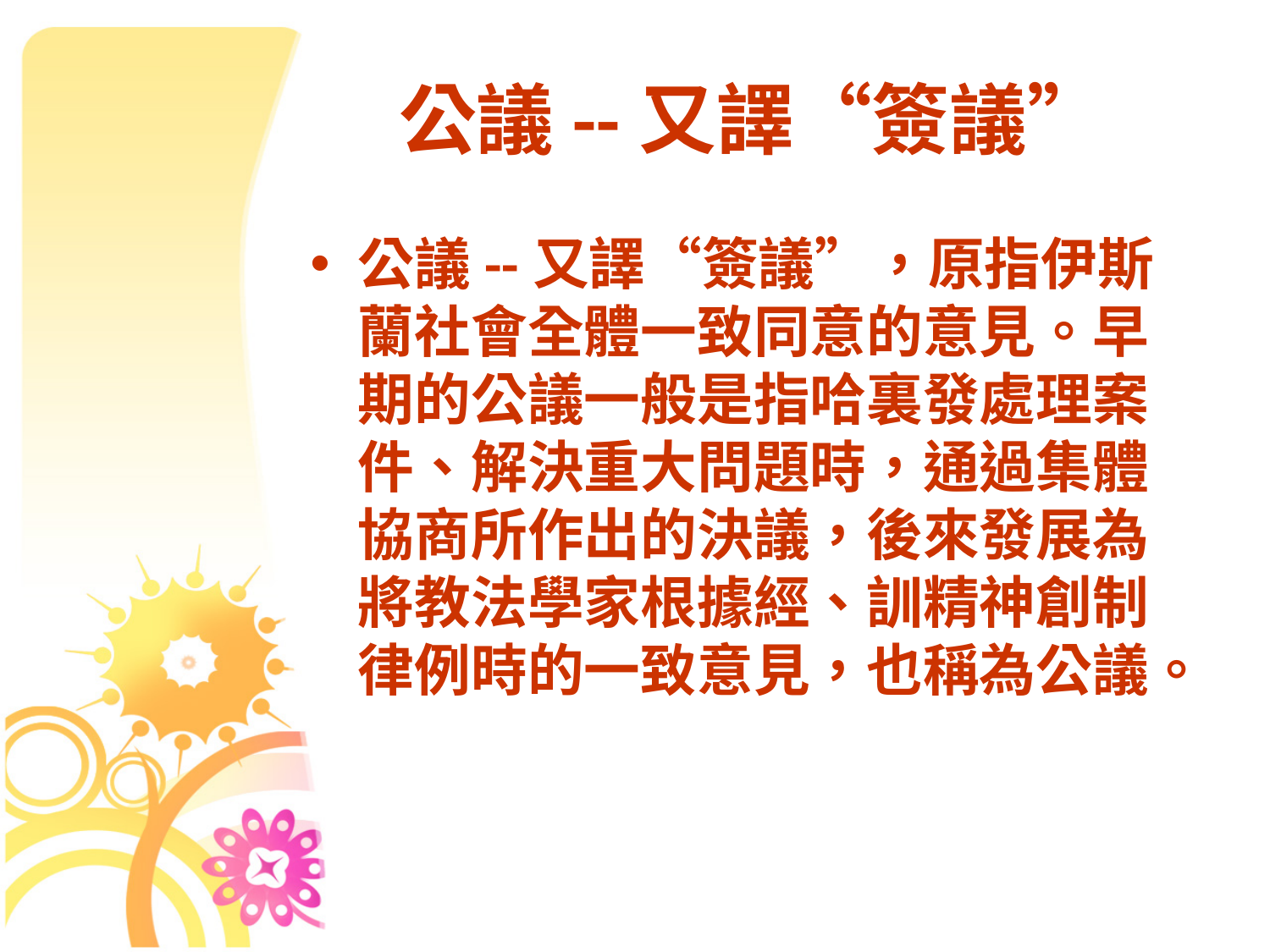

# 公議--又譯“簽議”
公議--又譯“簽議”，原指伊斯蘭社會全體一致同意的意見。早期的公議一般是指哈裏發處理案件、解決重大問題時，通過集體協商所作出的決議，後來發展為將教法學家根據經、訓精神創制律例時的一致意見，也稱為公議。